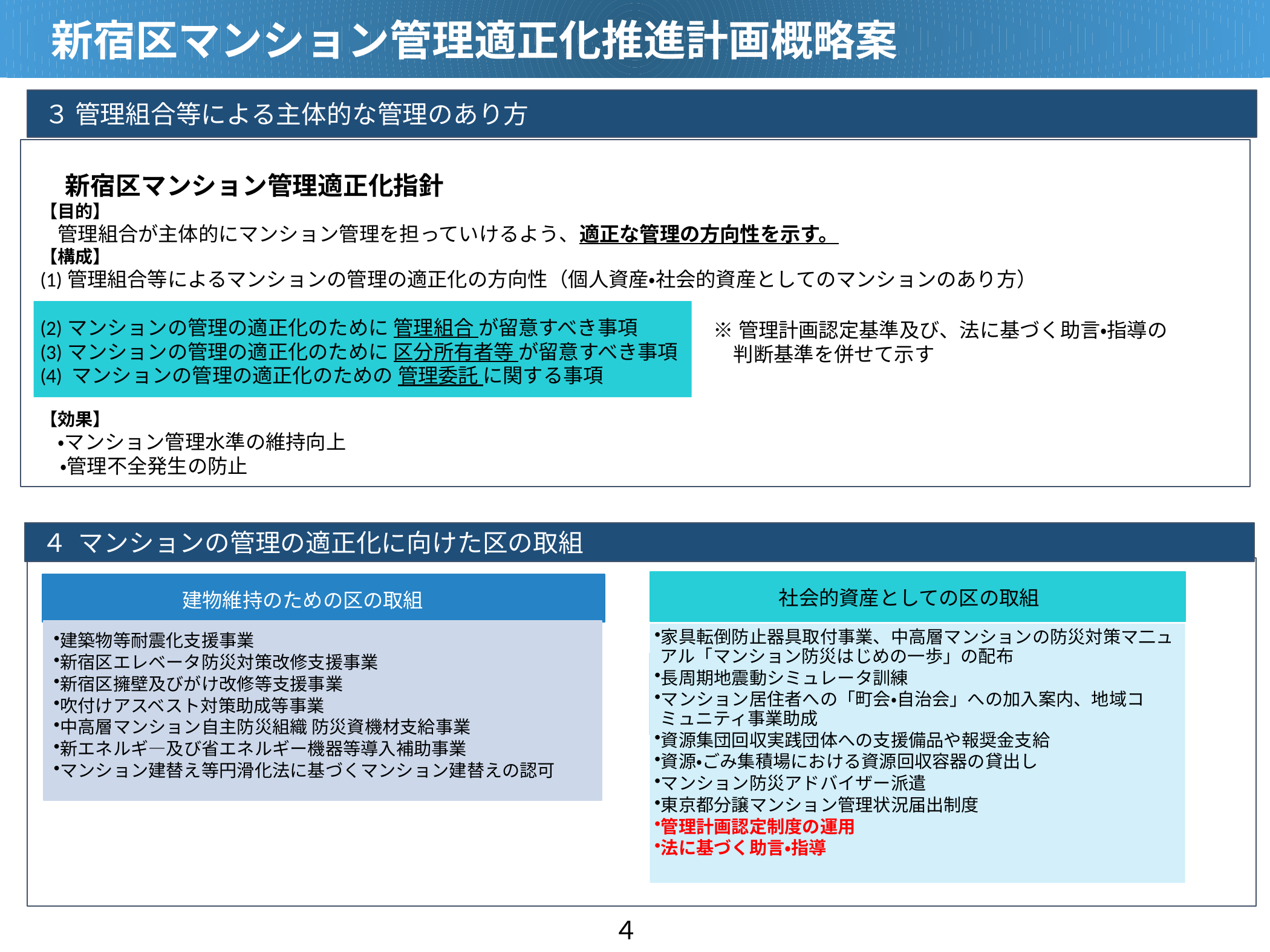

新宿区マンション管理適正化推進計画概略案
  ３ 管理組合等による主体的な管理のあり方

　新宿区マンション管理適正化指針
【目的】
　管理組合が主体的にマンション管理を担っていけるよう、適正な管理の方向性を示す。
【構成】
(1)管理組合等によるマンションの管理の適正化の方向性（個人資産・社会的資産としてのマンションのあり方）

(2)マンションの管理の適正化のために 管理組合 が留意すべき事項
(3)マンションの管理の適正化のために 区分所有者等 が留意すべき事項
(4) マンションの管理の適正化のための 管理委託 に関する事項

【効果】
　・マンション管理水準の維持向上
　・管理不全発生の防止

※管理計画認定基準及び、法に基づく助言・指導の
　判断基準を併せて示す
  ４  マンションの管理の適正化に向けた区の取組

建物維持のための区の取組

社会的資産としての区の取組

建築物等耐震化支援事業
新宿区エレベータ防災対策改修支援事業
新宿区擁壁及びがけ改修等支援事業
吹付けアスベスト対策助成等事業
中高層マンション自主防災組織 防災資機材支給事業
新エネルギ―及び省エネルギー機器等導入補助事業
マンション建替え等円滑化法に基づくマンション建替えの認可

家具転倒防止器具取付事業、中高層マンションの防災対策マ二ュアル「マンション防災はじめの一歩」の配布
長周期地震動シミュレータ訓練
マンション居住者への「町会・自治会」への加入案内、地域コミュニティ事業助成
資源集団回収実践団体への支援備品や報奨金支給
資源・ごみ集積場における資源回収容器の貸出し
マンション防災アドバイザー派遣
東京都分譲マンション管理状況届出制度
管理計画認定制度の運用
法に基づく助言・指導

４